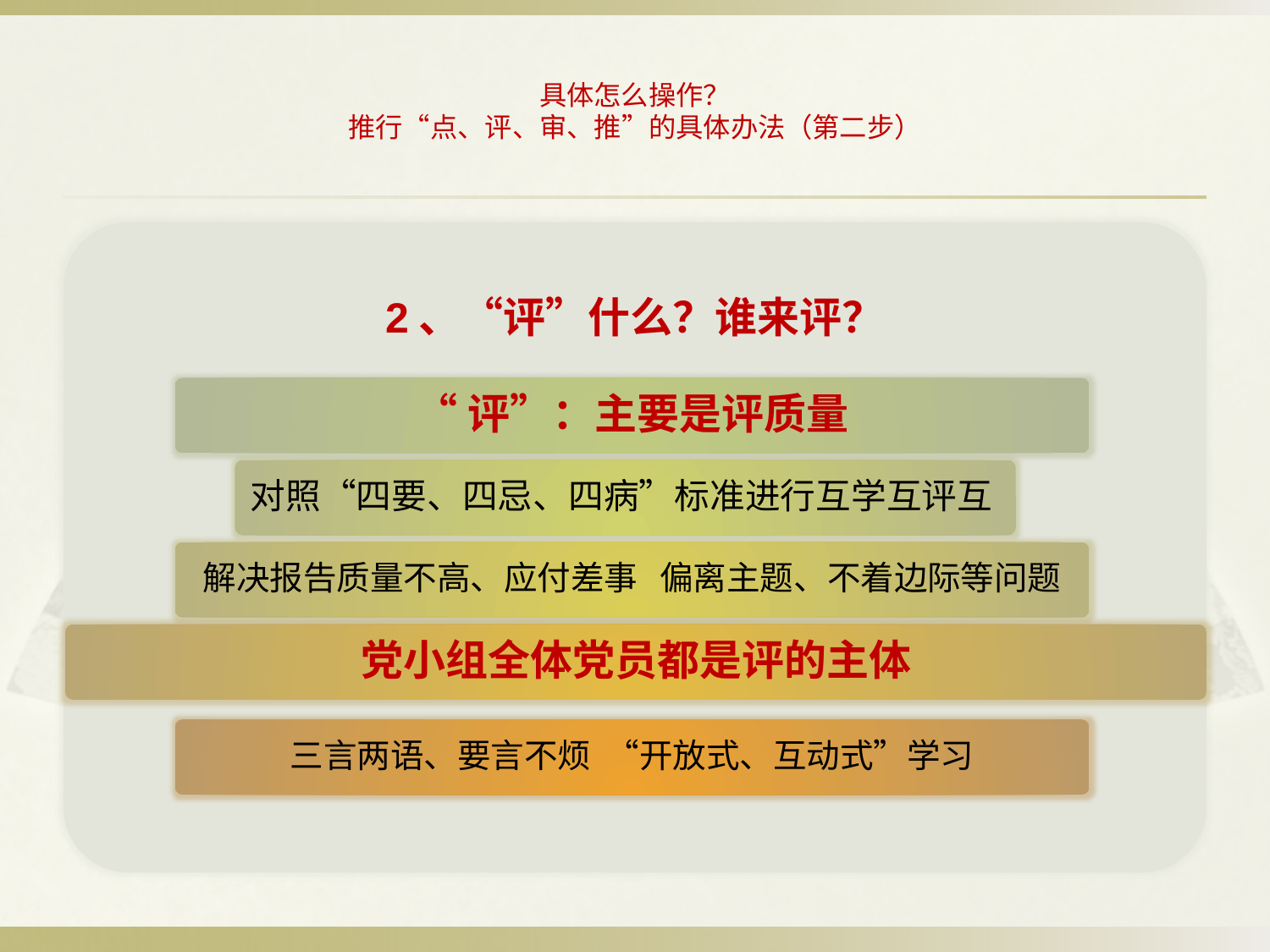

# 具体怎么操作？ 推行“点、评、审、推”的具体办法（第二步）
2、“评”什么？谁来评？
“评”：主要是评质量
对照“四要、四忌、四病”标准进行互学互评互
解决报告质量不高、应付差事   偏离主题、不着边际等问题
党小组全体党员都是评的主体
三言两语、要言不烦  “开放式、互动式”学习